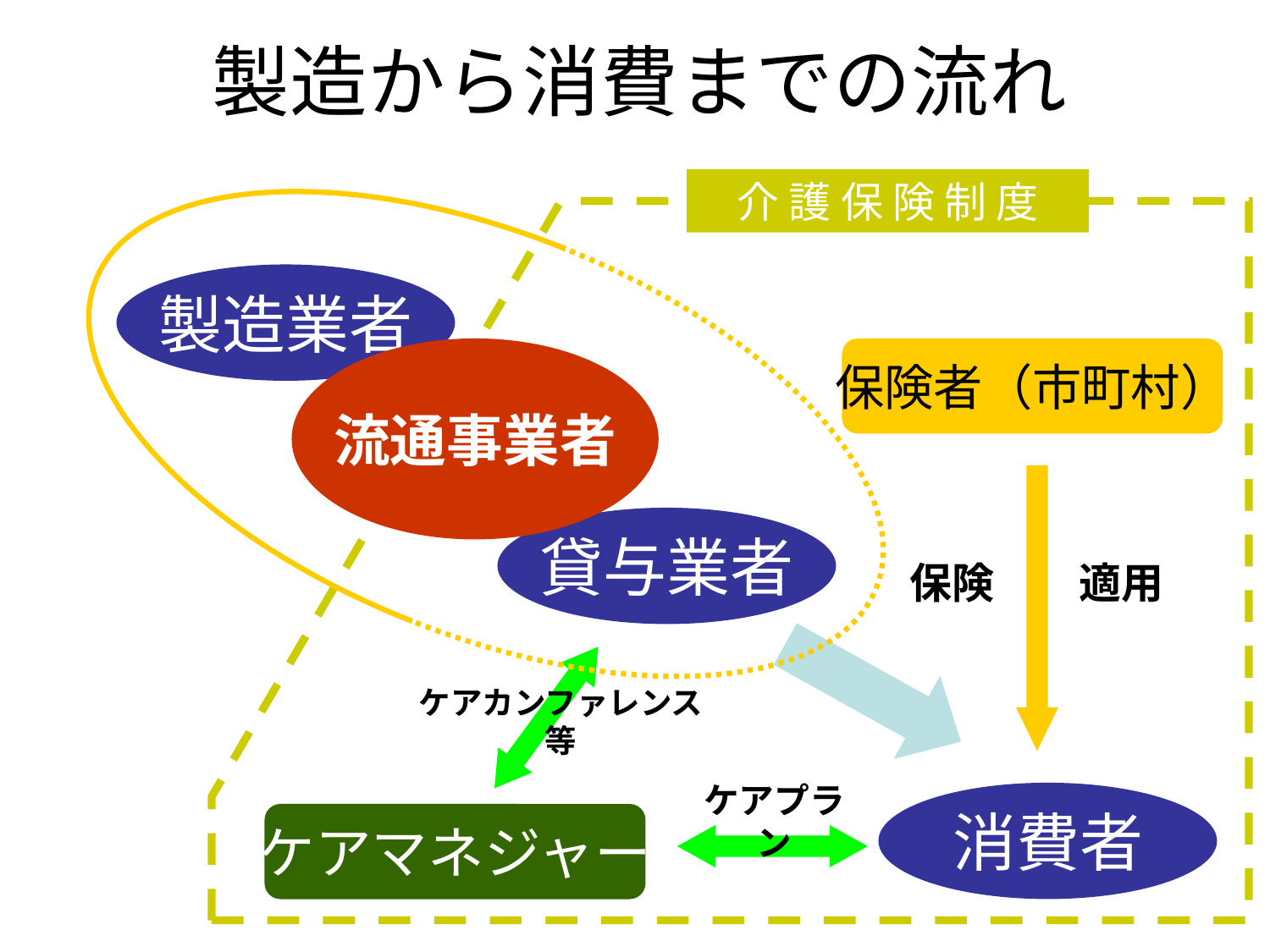

# 製造から消費までの流れ
介 護 保 険 制 度

製造業者
流通事業者
保険者（市町村）

貸与業者
保険　　適用

ケアカンファレンス等

ケアプラン
消費者
ケアマネジャー